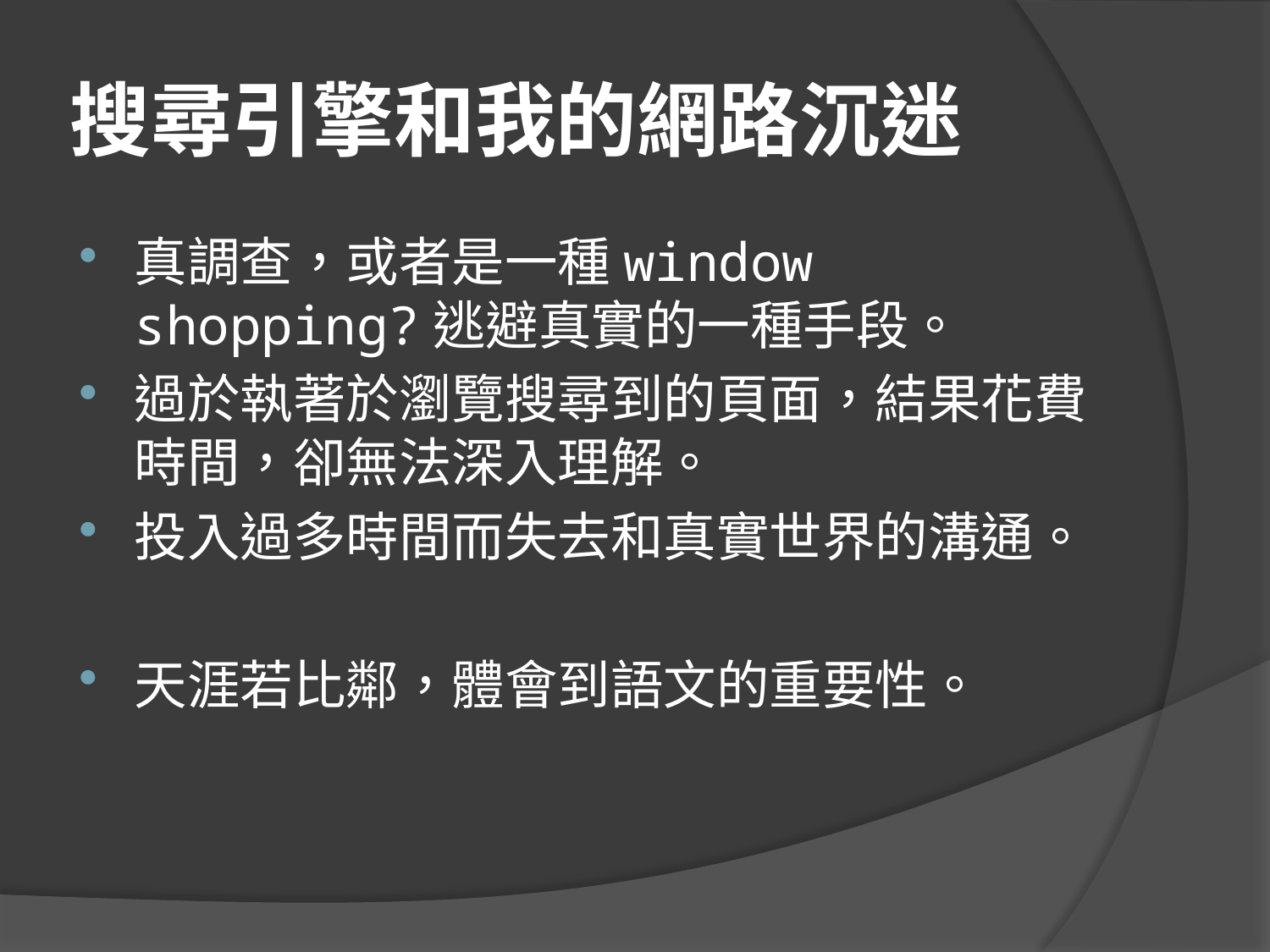

# 搜尋引擎和我的網路沉迷
真調查，或者是一種window shopping?逃避真實的一種手段。
過於執著於瀏覽搜尋到的頁面，結果花費時間，卻無法深入理解。
投入過多時間而失去和真實世界的溝通。

天涯若比鄰，體會到語文的重要性。